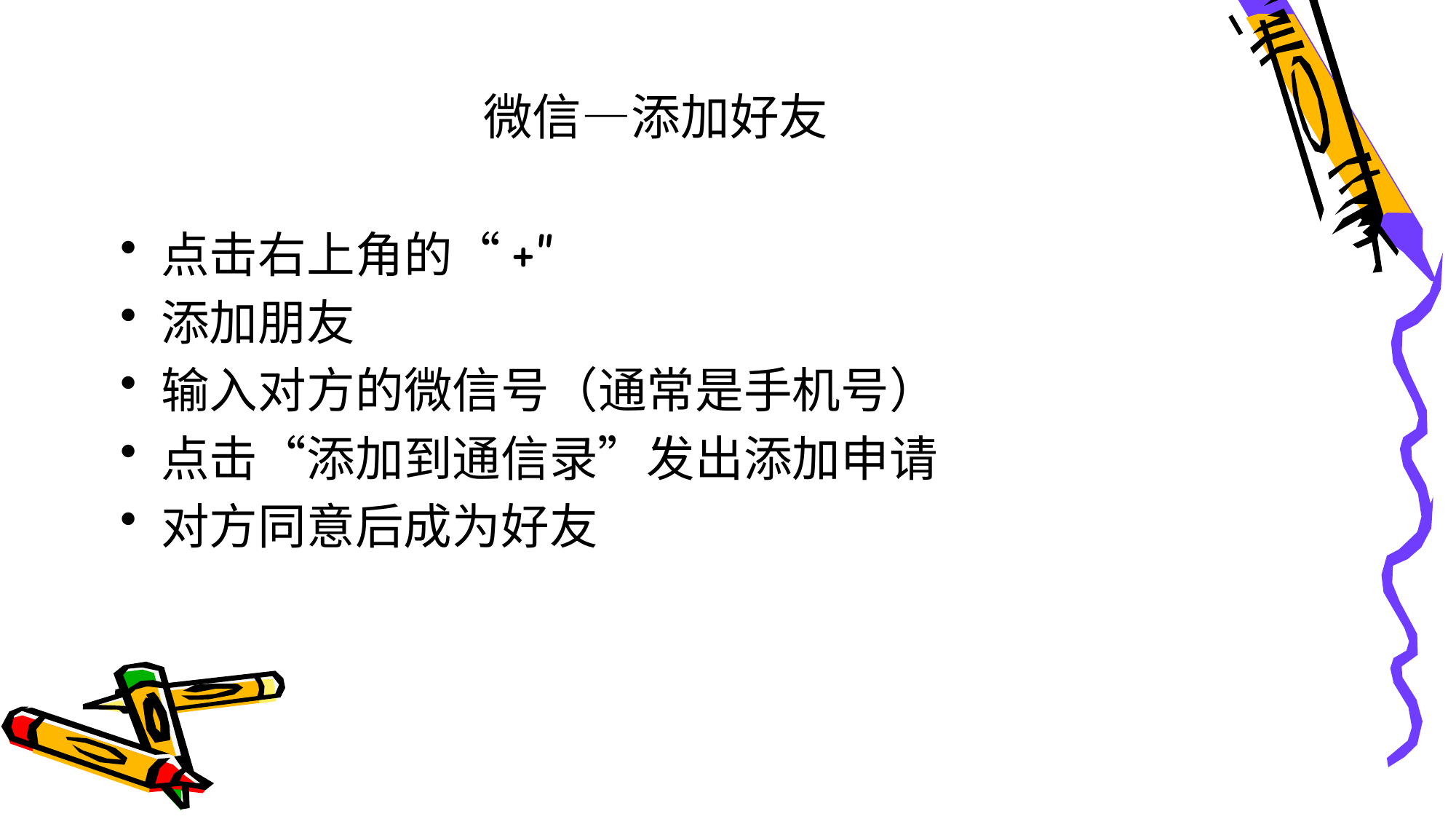

# 微信—添加好友
点击右上角的“+”
添加朋友
输入对方的微信号（通常是手机号）
点击“添加到通信录”发出添加申请
对方同意后成为好友